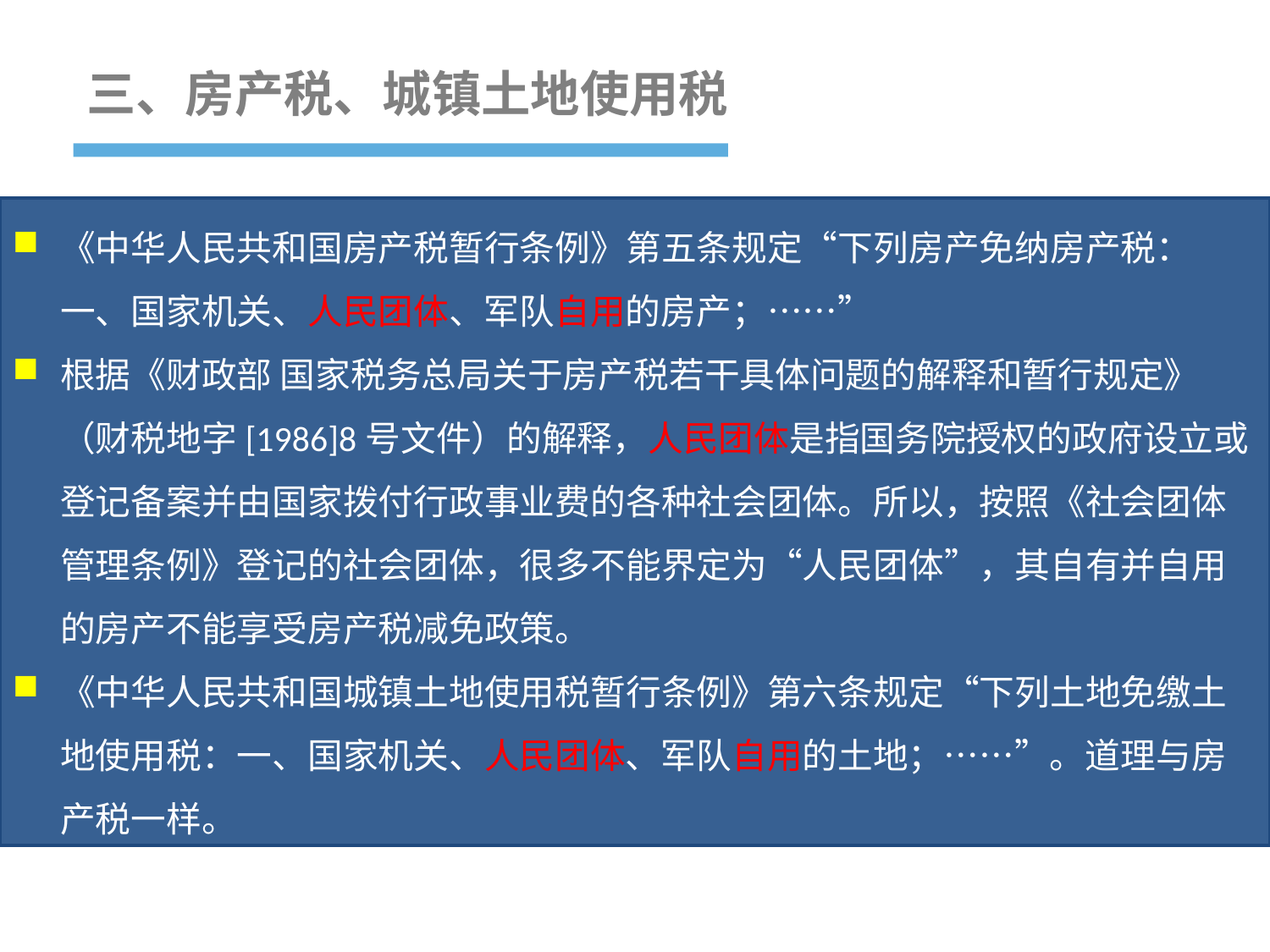

三、房产税、城镇土地使用税
《中华人民共和国房产税暂行条例》第五条规定“下列房产免纳房产税：一、国家机关、人民团体、军队自用的房产；……”
根据《财政部 国家税务总局关于房产税若干具体问题的解释和暂行规定》 （财税地字[1986]8号文件）的解释，人民团体是指国务院授权的政府设立或登记备案并由国家拨付行政事业费的各种社会团体。所以，按照《社会团体管理条例》登记的社会团体，很多不能界定为“人民团体”，其自有并自用的房产不能享受房产税减免政策。
《中华人民共和国城镇土地使用税暂行条例》第六条规定“下列土地免缴土地使用税：一、国家机关、人民团体、军队自用的土地；……”。道理与房产税一样。